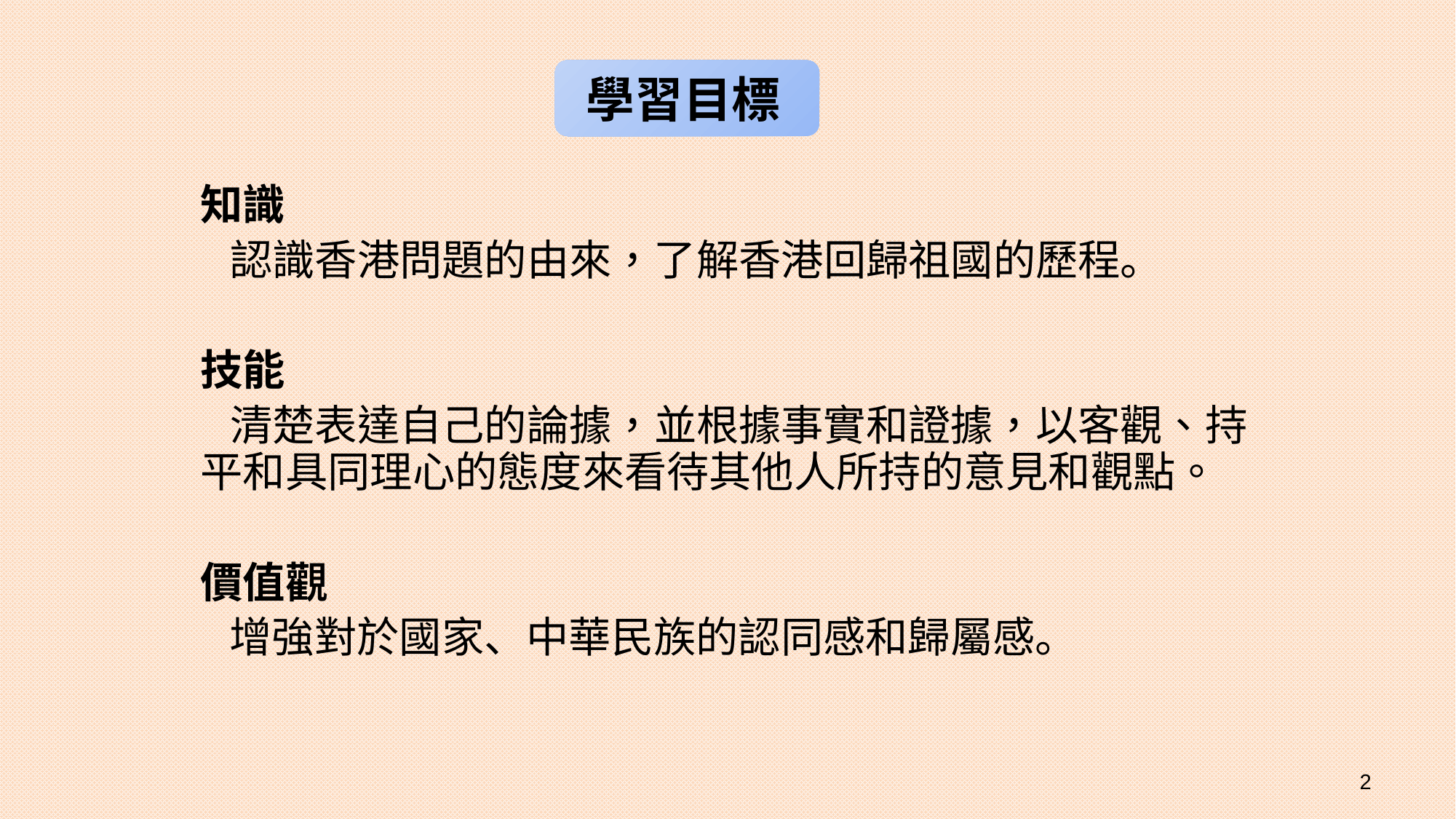

學習目標

知識
  認識香港問題的由來，了解香港回歸祖國的歷程。

技能
  清楚表達自己的論據，並根據事實和證據，以客觀、持平和具同理心的態度來看待其他人所持的意見和觀點。

價值觀
  增強對於國家、中華民族的認同感和歸屬感。

2